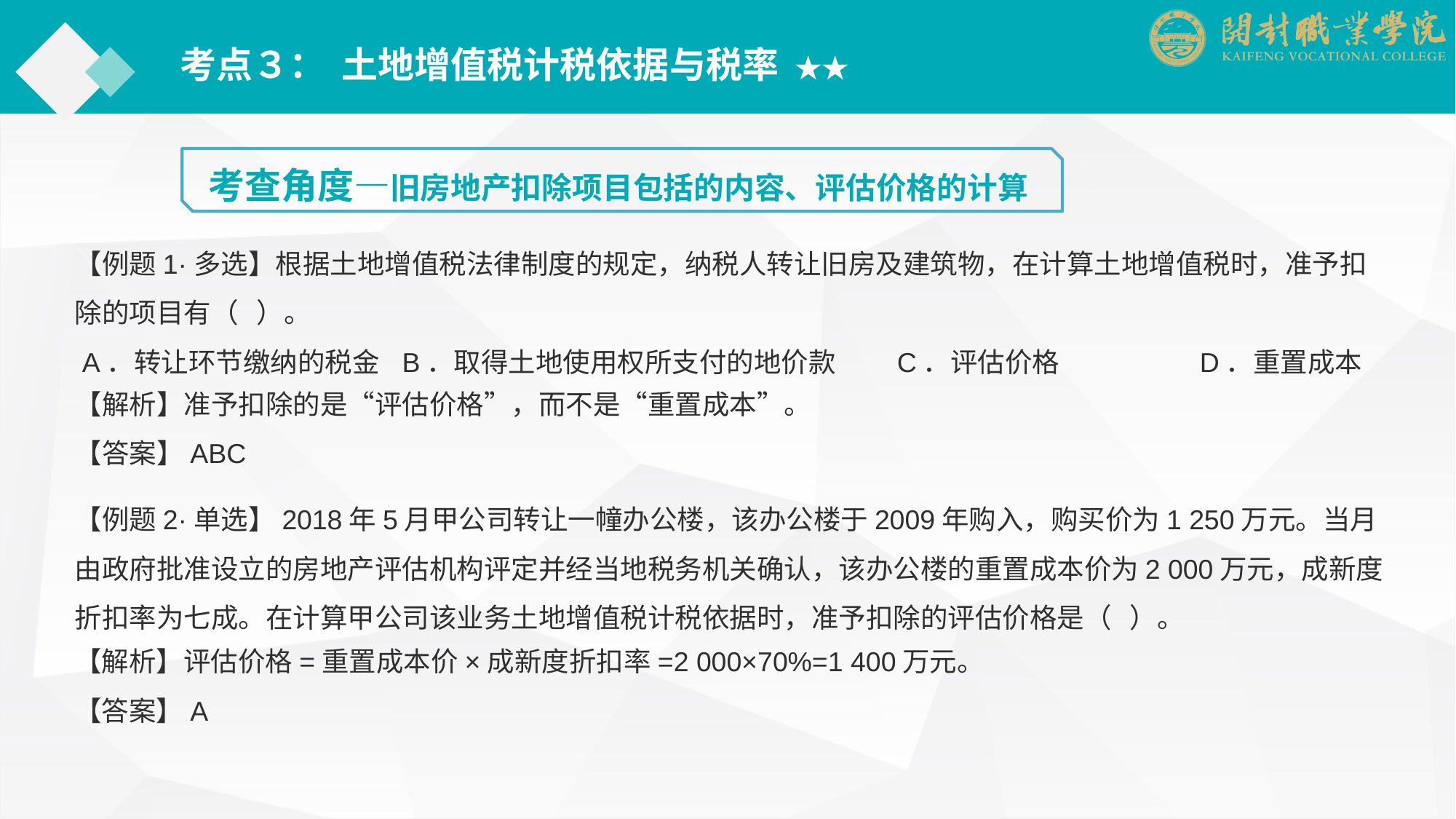

考点３：  土地增值税计税依据与税率  ★★
考查角度—旧房地产扣除项目包括的内容、评估价格的计算

【例题1·多选】根据土地增值税法律制度的规定，纳税人转让旧房及建筑物，在计算土地增值税时，准予扣除的项目有（   ）。
 A．转让环节缴纳的税金	B．取得土地使用权所支付的地价款　　C．评估价格	　D．重置成本
【解析】准予扣除的是“评估价格”，而不是“重置成本”。
【答案】ABC
【例题2·单选】2018年5月甲公司转让一幢办公楼，该办公楼于2009年购入，购买价为1 250万元。当月由政府批准设立的房地产评估机构评定并经当地税务机关确认，该办公楼的重置成本价为2 000万元，成新度折扣率为七成。在计算甲公司该业务土地增值税计税依据时，准予扣除的评估价格是（   ）。
【解析】评估价格=重置成本价×成新度折扣率=2 000×70%=1 400万元。
【答案】A